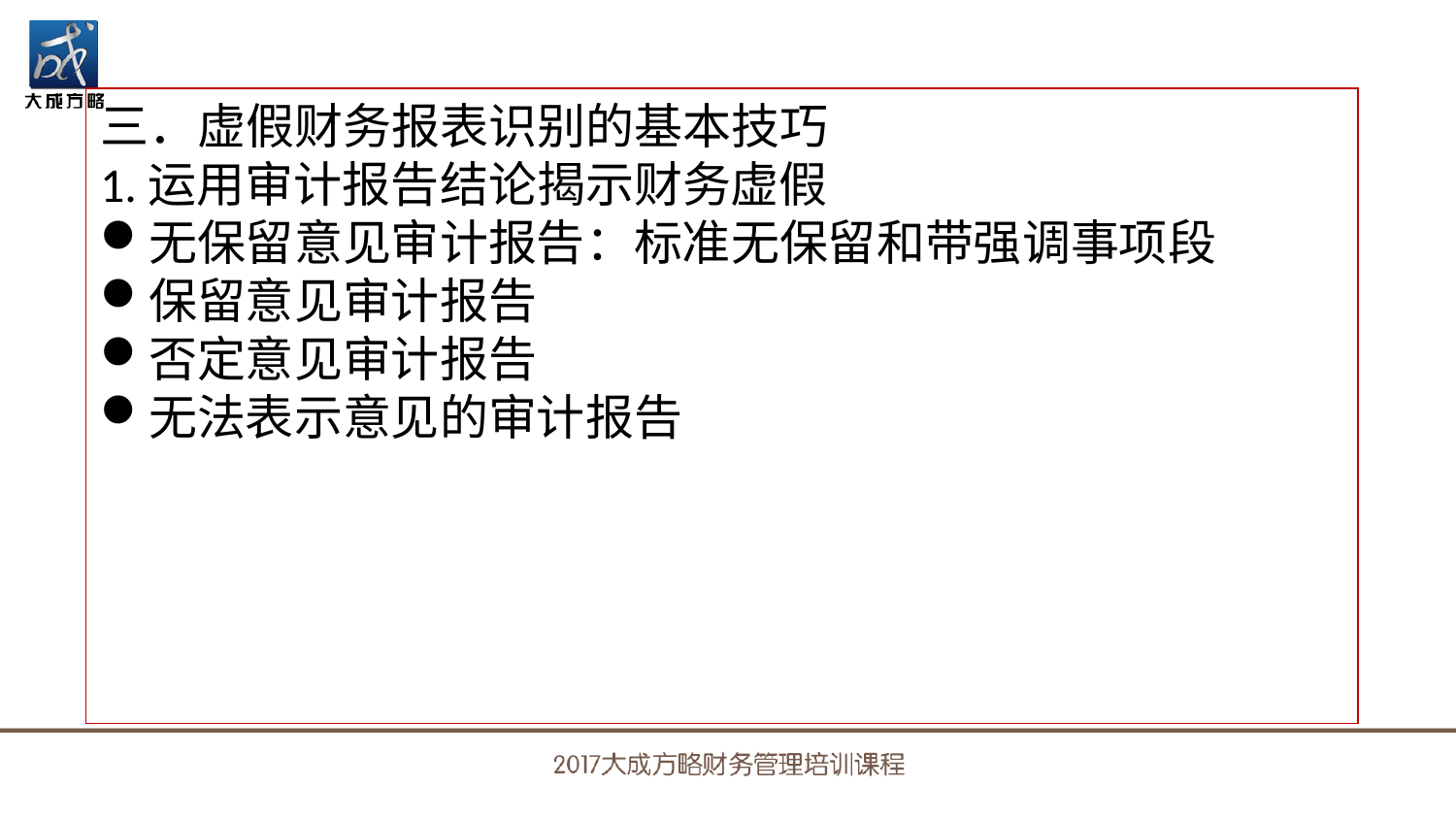

三．虚假财务报表识别的基本技巧
1.运用审计报告结论揭示财务虚假
无保留意见审计报告：标准无保留和带强调事项段
保留意见审计报告
否定意见审计报告
无法表示意见的审计报告